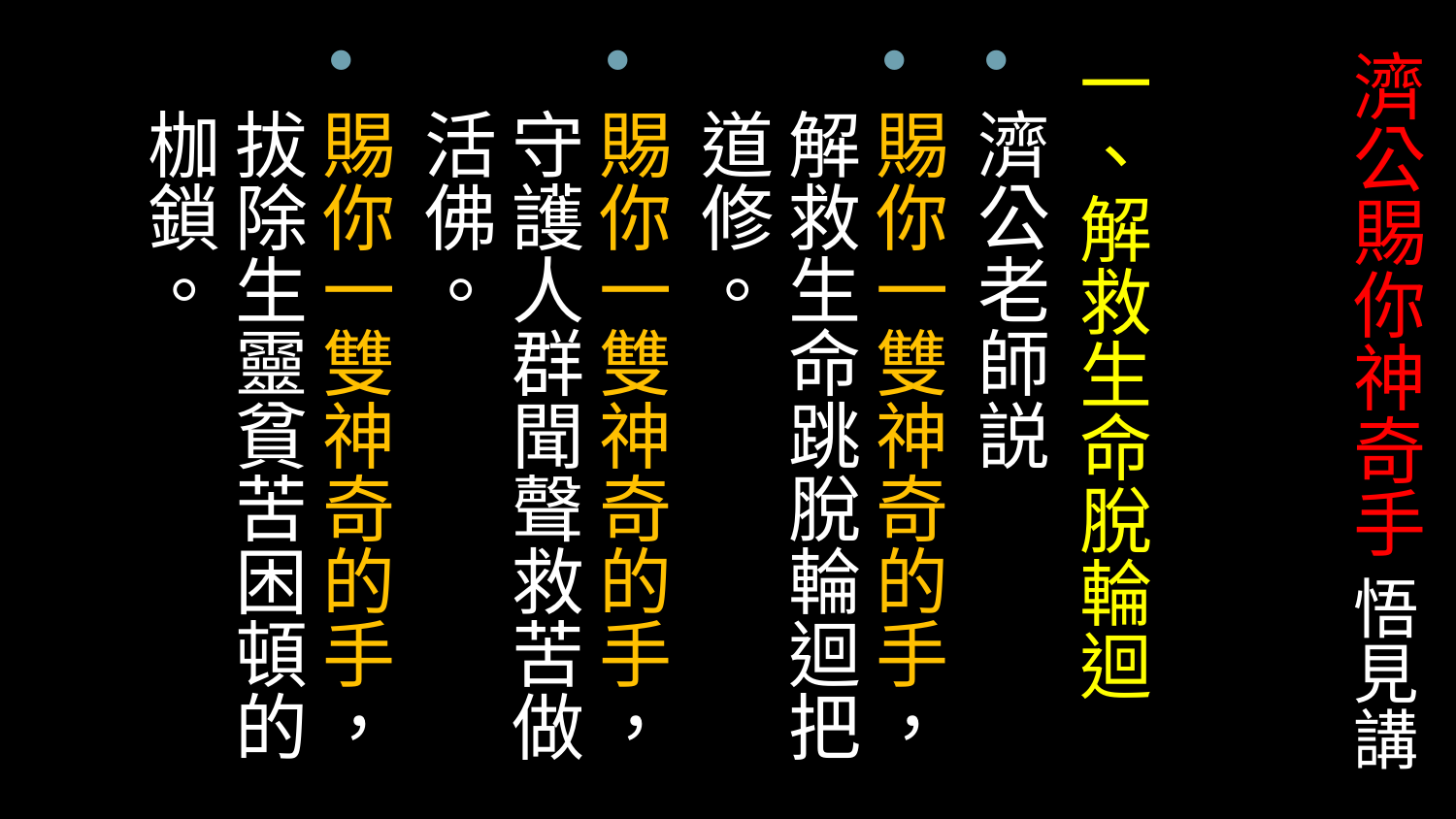

一、解救生命脫輪迴
濟公老師説
賜你一雙神奇的手，解救生命跳脫輪迴把道修。
賜你一雙神奇的手，守護人群聞聲救苦做活佛。
賜你一雙神奇的手，拔除生靈貧苦困頓的枷鎖。

# 濟公賜你神奇手 悟見講